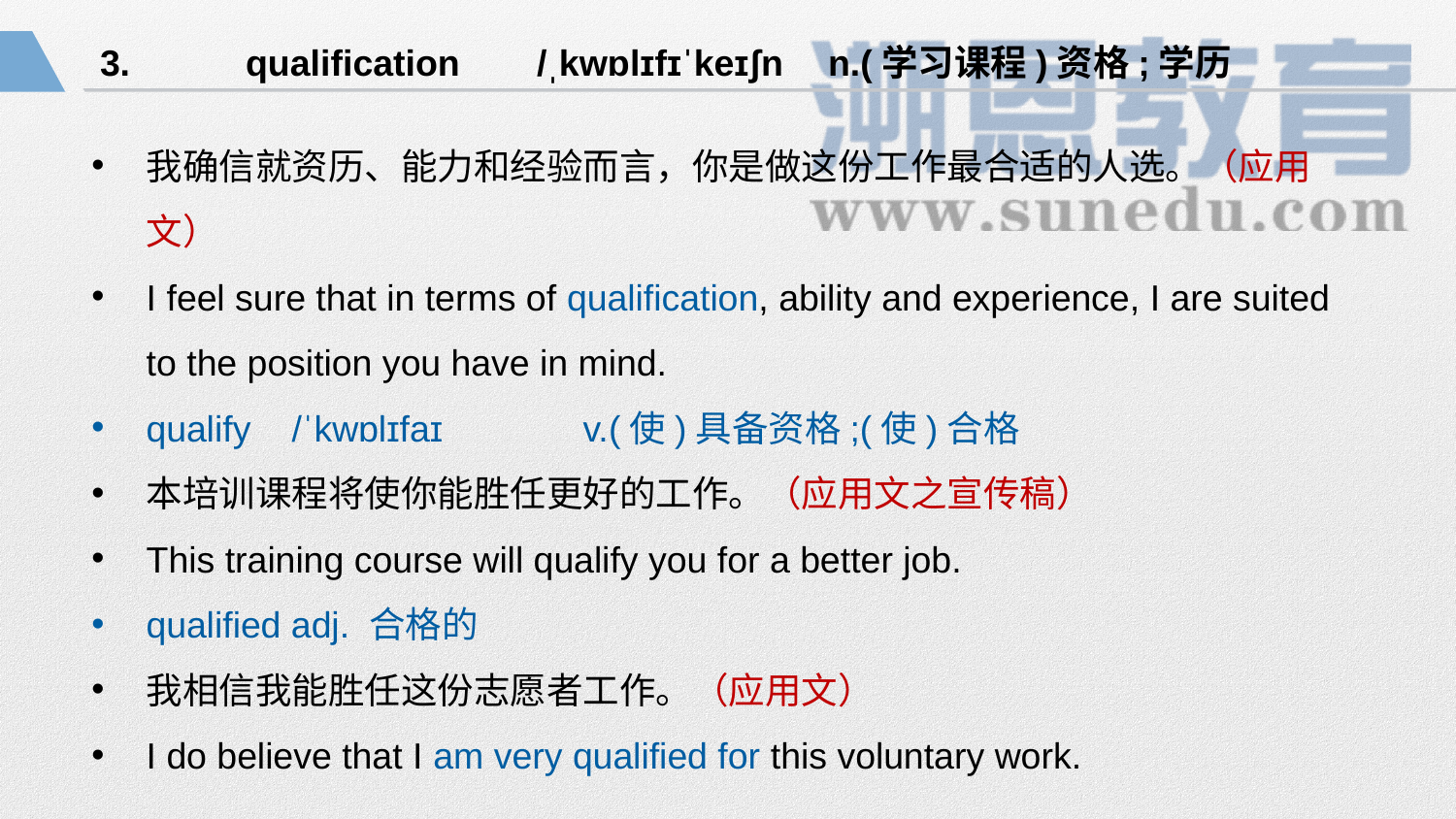

3.	qualification	/ˌkwɒlɪfɪˈkeɪʃn	n.(学习课程)资格;学历
我确信就资历、能力和经验而言，你是做这份工作最合适的人选。（应用文）
I feel sure that in terms of qualification, ability and experience, I are suited to the position you have in mind.
qualify	/ˈkwɒlɪfaɪ	v.(使)具备资格;(使)合格
本培训课程将使你能胜任更好的工作。（应用文之宣传稿）
This training course will qualify you for a better job.
qualified adj. 合格的
我相信我能胜任这份志愿者工作。（应用文）
I do believe that I am very qualified for this voluntary work.